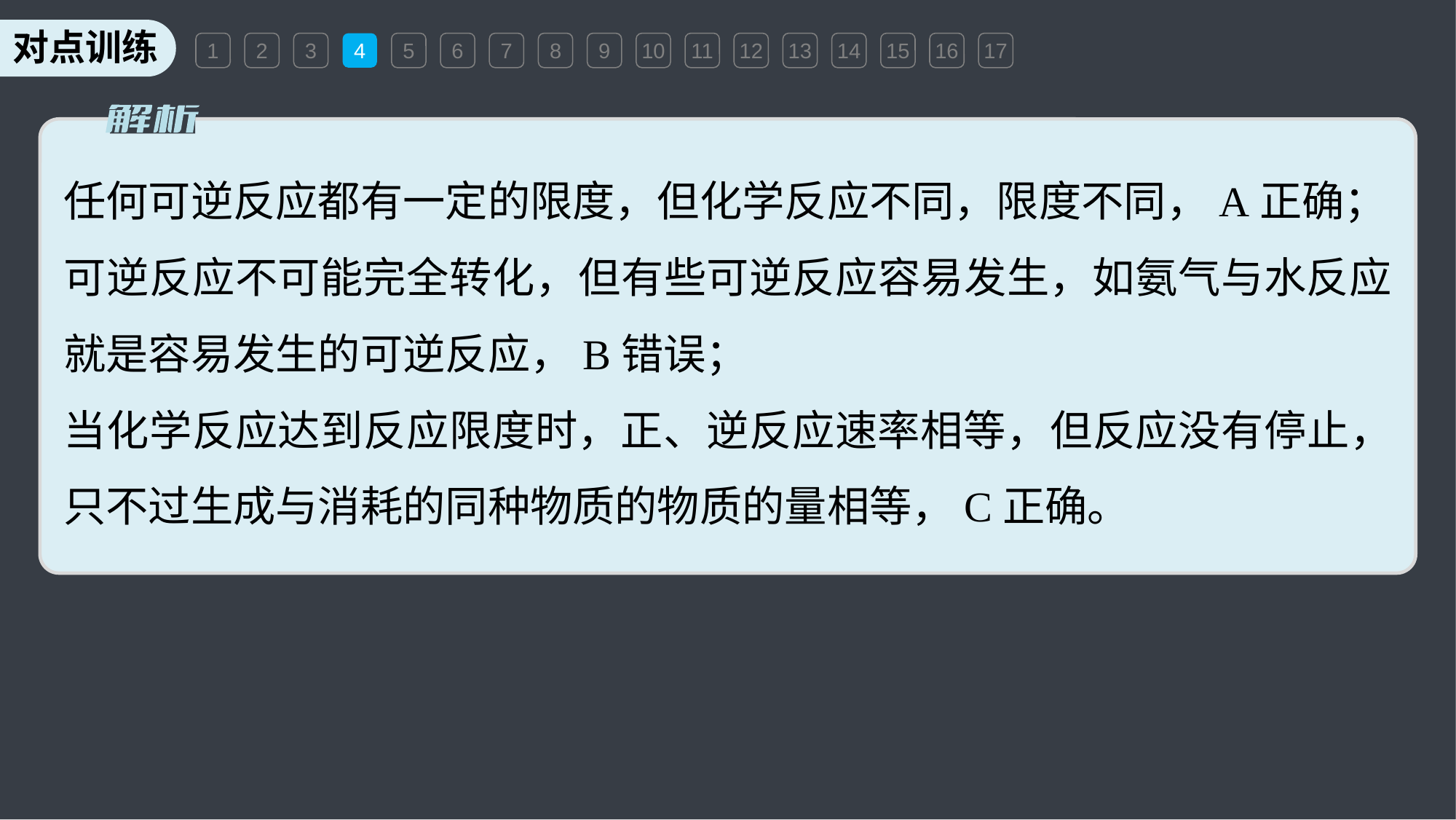

1
2
3
4
5
6
7
8
9
10
11
12
13
14
15
16
17

任何可逆反应都有一定的限度，但化学反应不同，限度不同，A正确；
可逆反应不可能完全转化，但有些可逆反应容易发生，如氨气与水反应就是容易发生的可逆反应，B错误；
当化学反应达到反应限度时，正、逆反应速率相等，但反应没有停止，只不过生成与消耗的同种物质的物质的量相等，C正确。